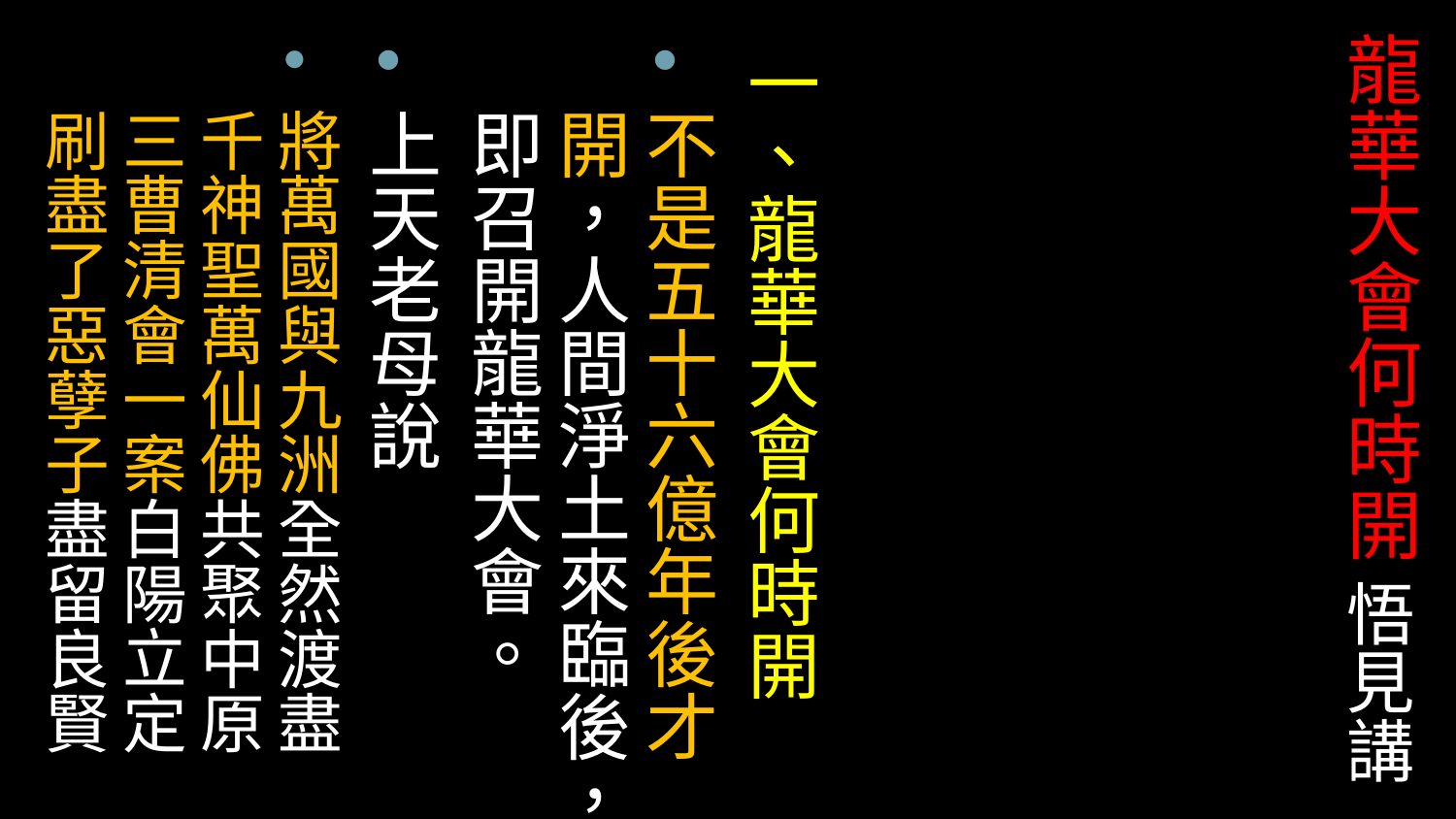

# 龍華大會何時開 悟見講
一、龍華大會何時開
不是五十六億年後才開，人間淨土來臨後，即召開龍華大會。
上天老母說
將萬國與九洲全然渡盡 
千神聖萬仙佛共聚中原
三曹清會一案白陽立定 
刷盡了惡孽子盡留良賢